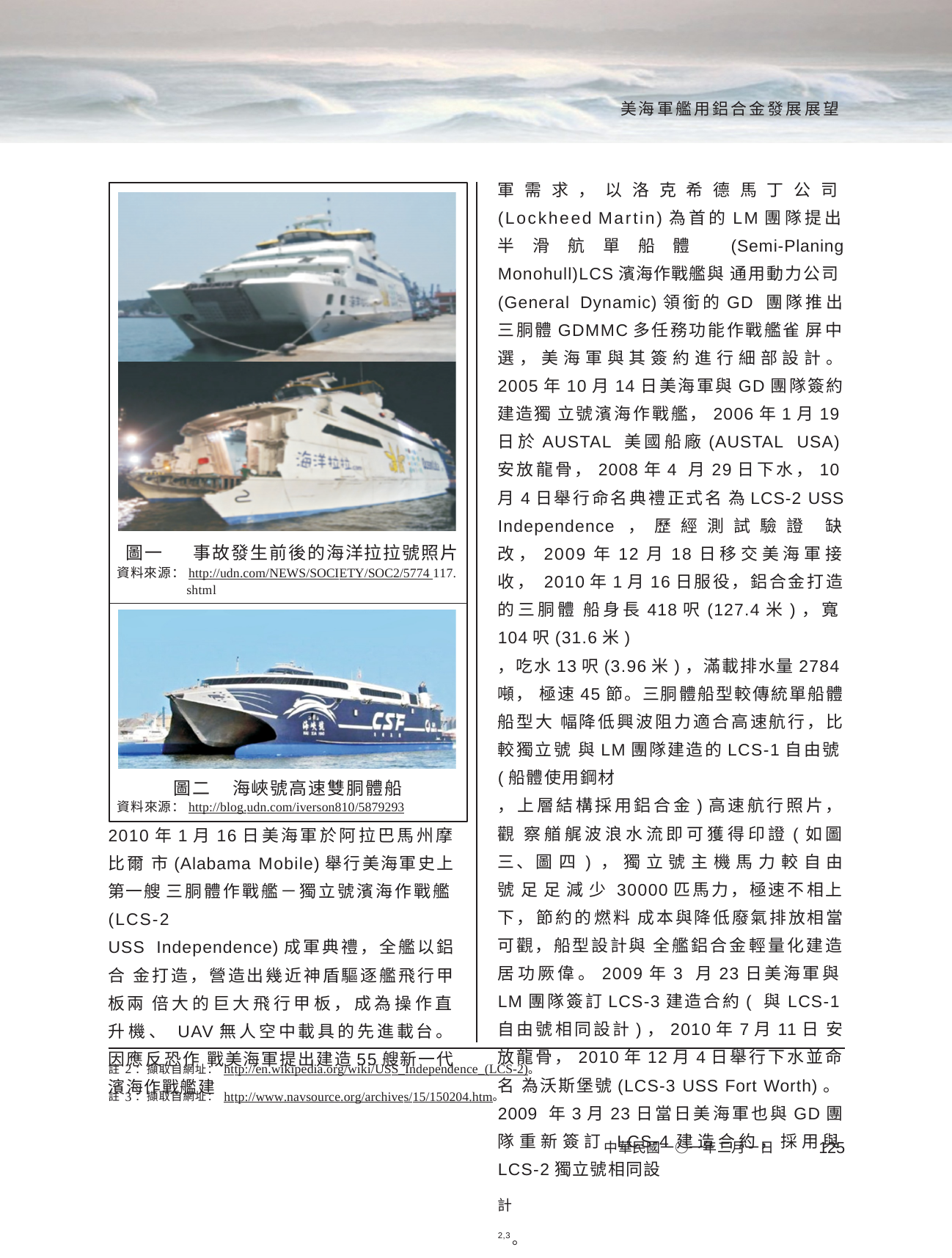

美海軍艦用鋁合金發展展望
軍需求，以洛克希德馬丁公司(Lockheed Martin)為首的LM團隊提出半滑航單船體 (Semi-Planing Monohull)LCS濱海作戰艦與 通用動力公司(General Dynamic)領銜的GD 團隊推出三胴體GDMMC多任務功能作戰艦雀 屏中選，美海軍與其簽約進行細部設計。 2005年10月14日美海軍與GD團隊簽約建造獨 立號濱海作戰艦，2006年1月19日於AUSTAL 美國船廠(AUSTAL  USA)安放龍骨，2008年4 月29日下水，10月4日舉行命名典禮正式名 為LCS-2 USS Independence，歷經測試驗證 缺改，2009年12月18日移交美海軍接收， 2010年1月16日服役，鋁合金打造的三胴體 船身長418呎(127.4米)，寬104呎(31.6米)
，吃水13呎(3.96米)，滿載排水量2784噸， 極速45節。三胴體船型較傳統單船體船型大 幅降低興波阻力適合高速航行，比較獨立號 與LM團隊建造的LCS-1自由號(船體使用鋼材
，上層結構採用鋁合金)高速航行照片，觀 察艏艉波浪水流即可獲得印證(如圖三、圖 四 ) ， 獨 立 號 主 機 馬 力 較 自 由 號 足 足 減 少 30000匹馬力，極速不相上下，節約的燃料 成本與降低廢氣排放相當可觀，船型設計與 全艦鋁合金輕量化建造居功厥偉。2009年3 月23日美海軍與LM團隊簽訂LCS-3建造合約( 與LCS-1自由號相同設計)，2010年7月11日 安放龍骨，2010年12月4日舉行下水並命名 為沃斯堡號(LCS-3 USS Fort Worth)。2009 年3月23日當日美海軍也與GD團隊重新簽訂 LCS-4建造合約，採用與LCS-2獨立號相同設
計2,3。

圖一	事故發生前後的海洋拉拉號照片
資料來源：http://udn.com/NEWS/SOCIETY/SOC2/5774 117. shtml

圖二	海峽號高速雙胴體船
資料來源：http://blog.udn.com/iverson810/5879293
2010年1月16日美海軍於阿拉巴馬州摩比爾 市(Alabama Mobile)舉行美海軍史上第一艘 三胴體作戰艦－獨立號濱海作戰艦(LCS-2
USS  Independence)成軍典禮，全艦以鋁合 金打造，營造出幾近神盾驅逐艦飛行甲板兩 倍大的巨大飛行甲板，成為操作直升機、 UAV無人空中載具的先進載台。因應反恐作 戰美海軍提出建造55艘新一代濱海作戰艦建

註2：擷取自網址：http://en.wikipedia.org/wiki/USS_Independence_(LCS-2)。 註3：擷取自網址：http://www.navsource.org/archives/15/150204.htm。
中華民國一○一年二月一日	125